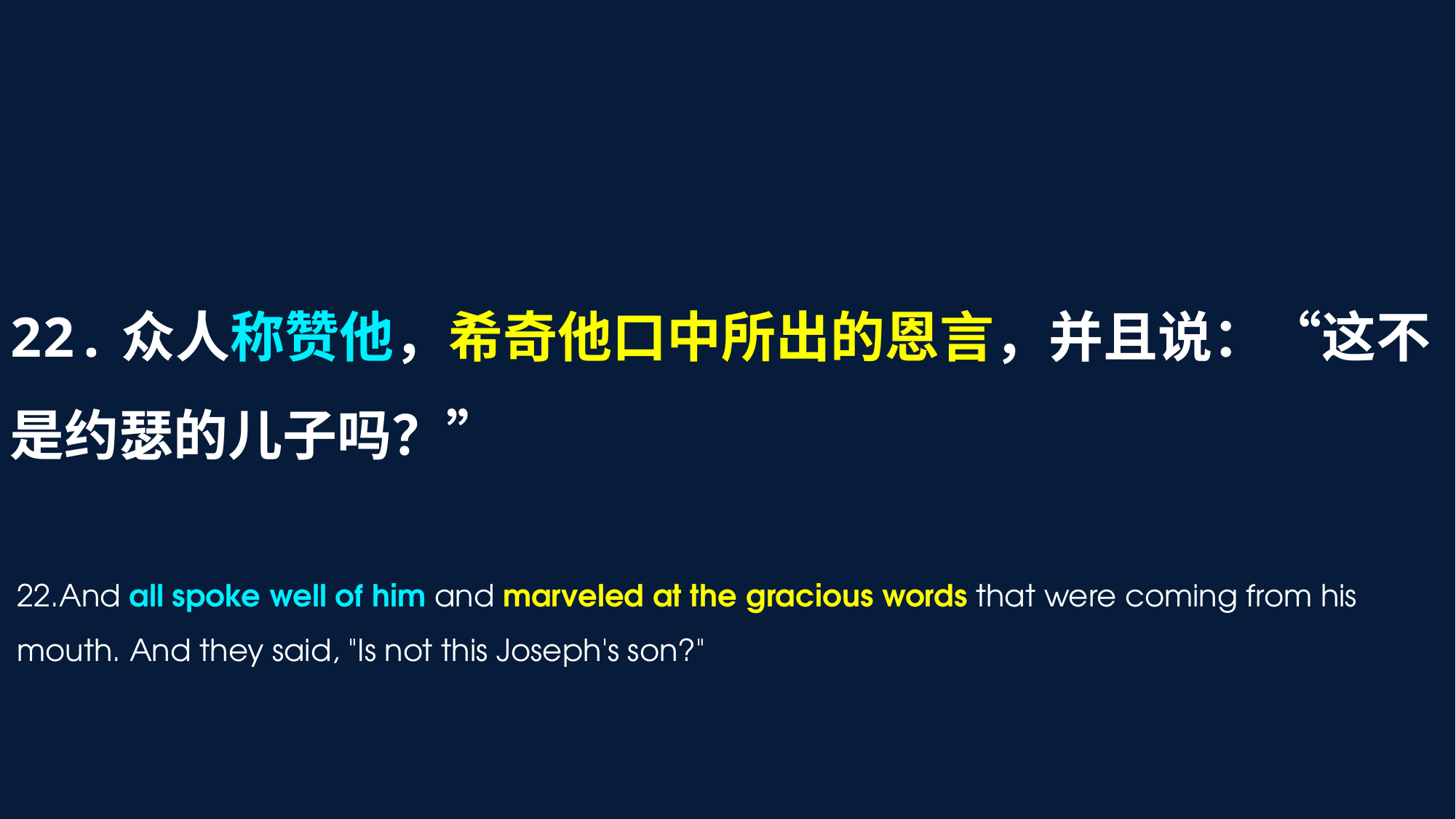

22.众人称赞他，希奇他口中所出的恩言，并且说：“这不是约瑟的儿子吗？”
22.And all spoke well of him and marveled at the gracious words that were coming from his mouth. And they said, "Is not this Joseph's son?"